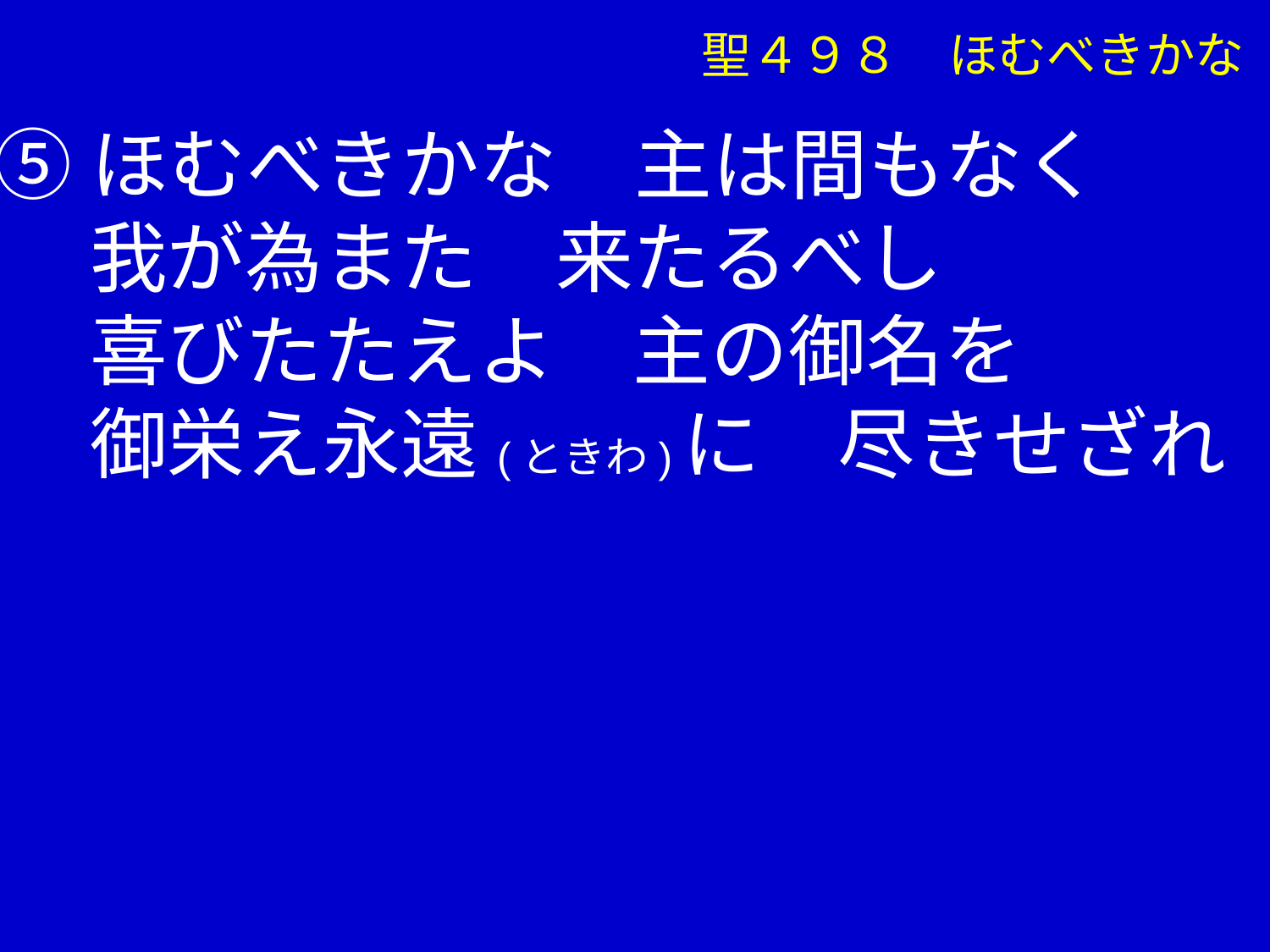

聖４９８　ほむべきかな
⑤ほむべきかな　主は間もなく
　 我が為また　来たるべし
　 喜びたたえよ　主の御名を
　 御栄え永遠(ときわ)に　尽きせざれ